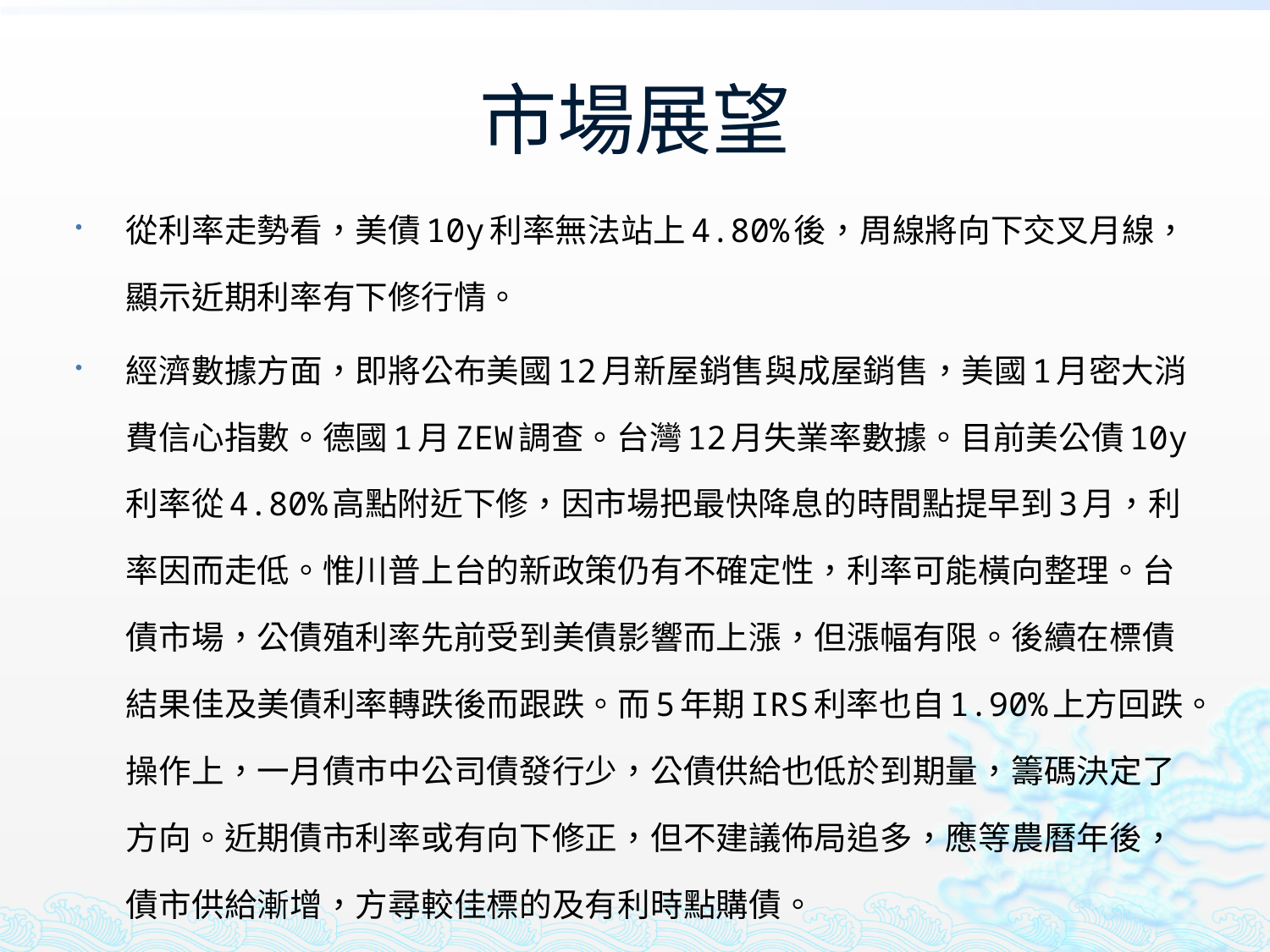

# 市場展望
從利率走勢看，美債10y利率無法站上4.80%後，周線將向下交叉月線，顯示近期利率有下修行情。
經濟數據方面，即將公布美國12月新屋銷售與成屋銷售，美國1月密大消費信心指數。德國1月ZEW調查。台灣12月失業率數據。目前美公債10y利率從4.80%高點附近下修，因市場把最快降息的時間點提早到3月，利率因而走低。惟川普上台的新政策仍有不確定性，利率可能橫向整理。台債市場，公債殖利率先前受到美債影響而上漲，但漲幅有限。後續在標債結果佳及美債利率轉跌後而跟跌。而5年期IRS利率也自1.90%上方回跌。操作上，一月債市中公司債發行少，公債供給也低於到期量，籌碼決定了方向。近期債市利率或有向下修正，但不建議佈局追多，應等農曆年後，債市供給漸增，方尋較佳標的及有利時點購債。